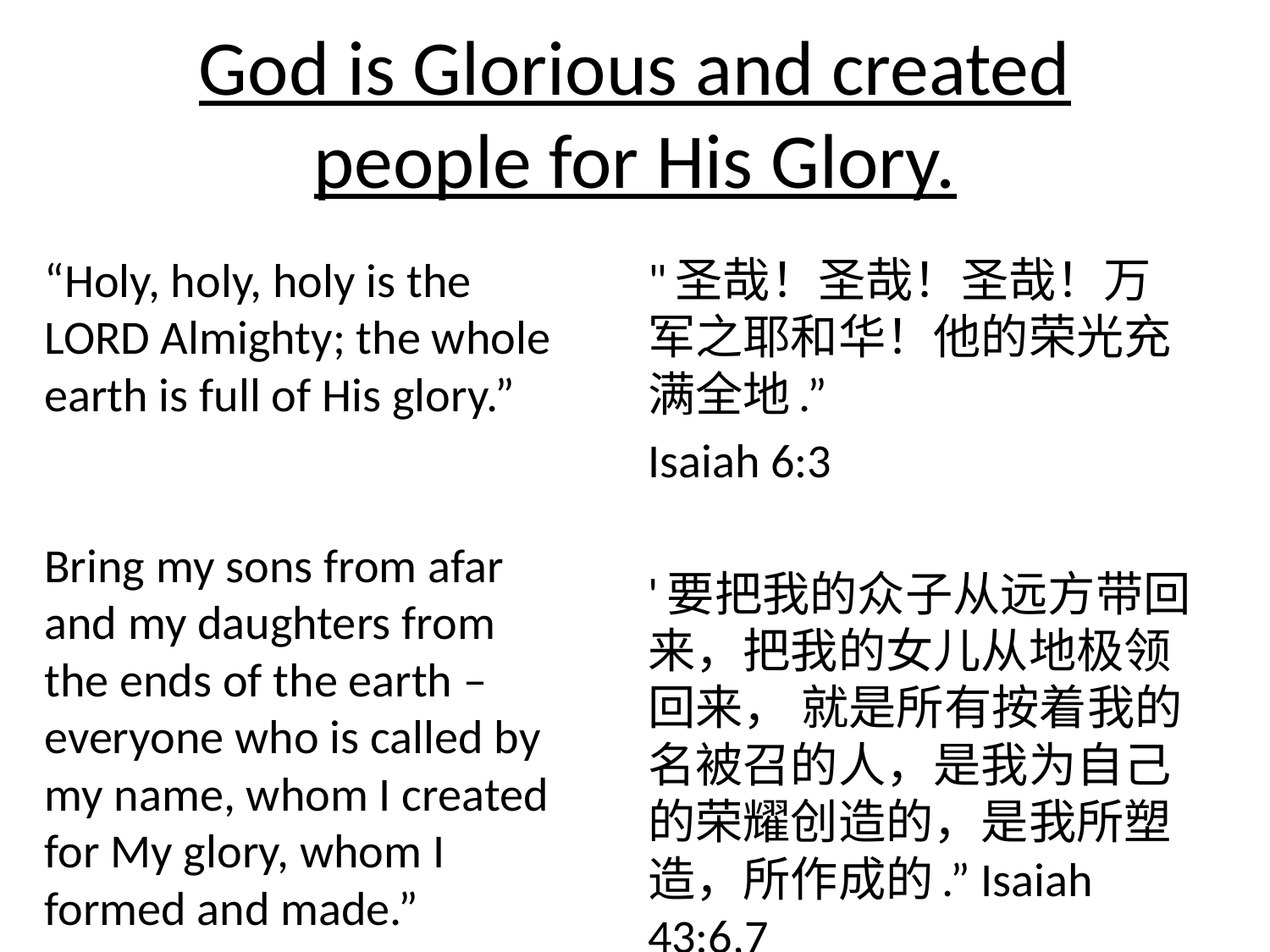

# God is Glorious and created people for His Glory.
“Holy, holy, holy is the LORD Almighty; the whole earth is full of His glory.”

Bring my sons from afar and my daughters from the ends of the earth – everyone who is called by my name, whom I created for My glory, whom I formed and made.”
"圣哉！圣哉！圣哉！万军之耶和华！他的荣光充满全地.”
Isaiah 6:3

'要把我的众子从远方带回来，把我的女儿从地极领回来， 就是所有按着我的名被召的人，是我为自己的荣耀创造的，是我所塑造，所作成的.” Isaiah 43:6,7